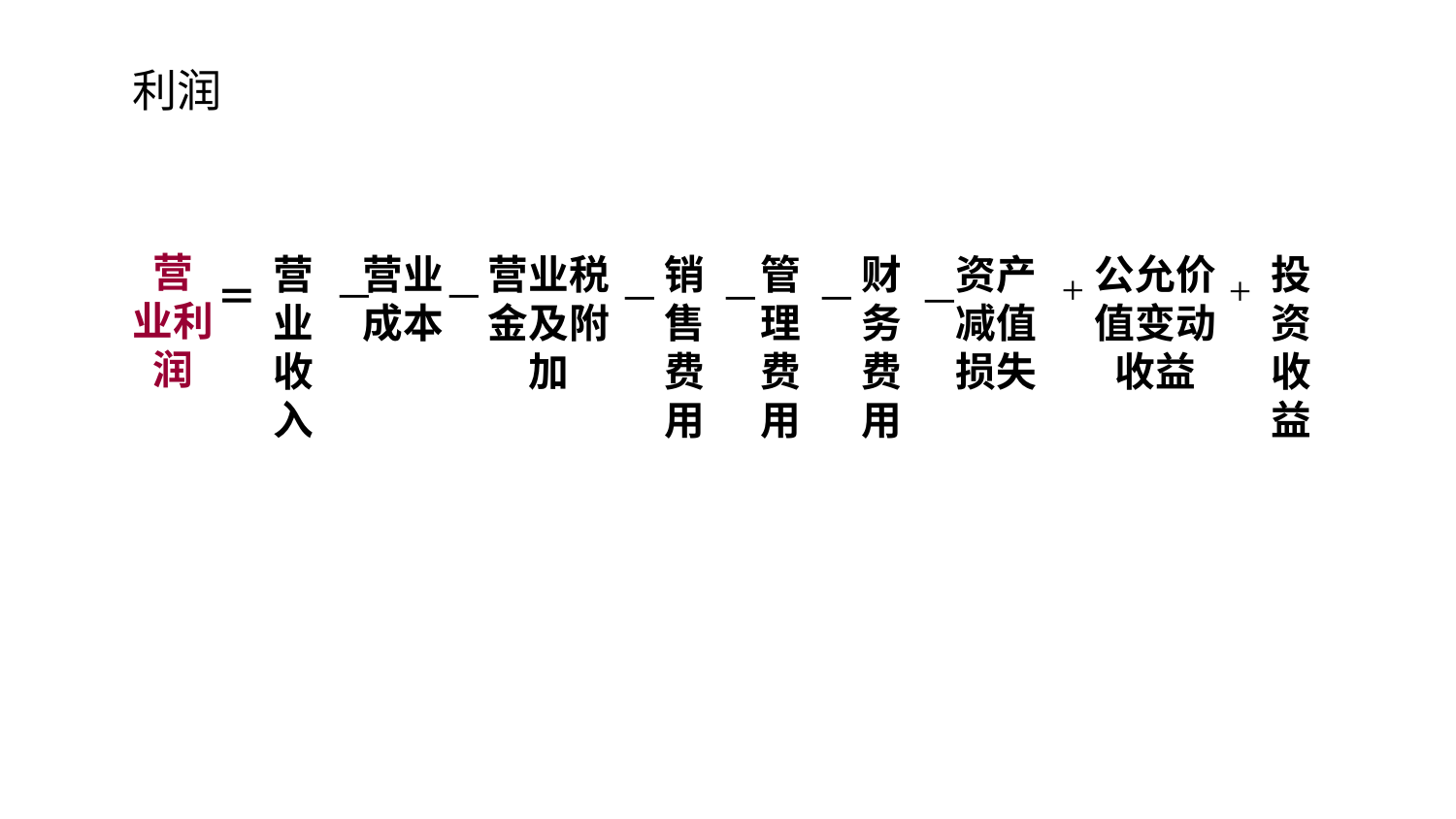

# 利润
营 业利 润
＝
－
－
营业税金及附加
销售费用
管理费用
财务费用
资产减值损失
公允价值变动收益
投资收益
营业收入
营业成本
－
－
－
－
+
+